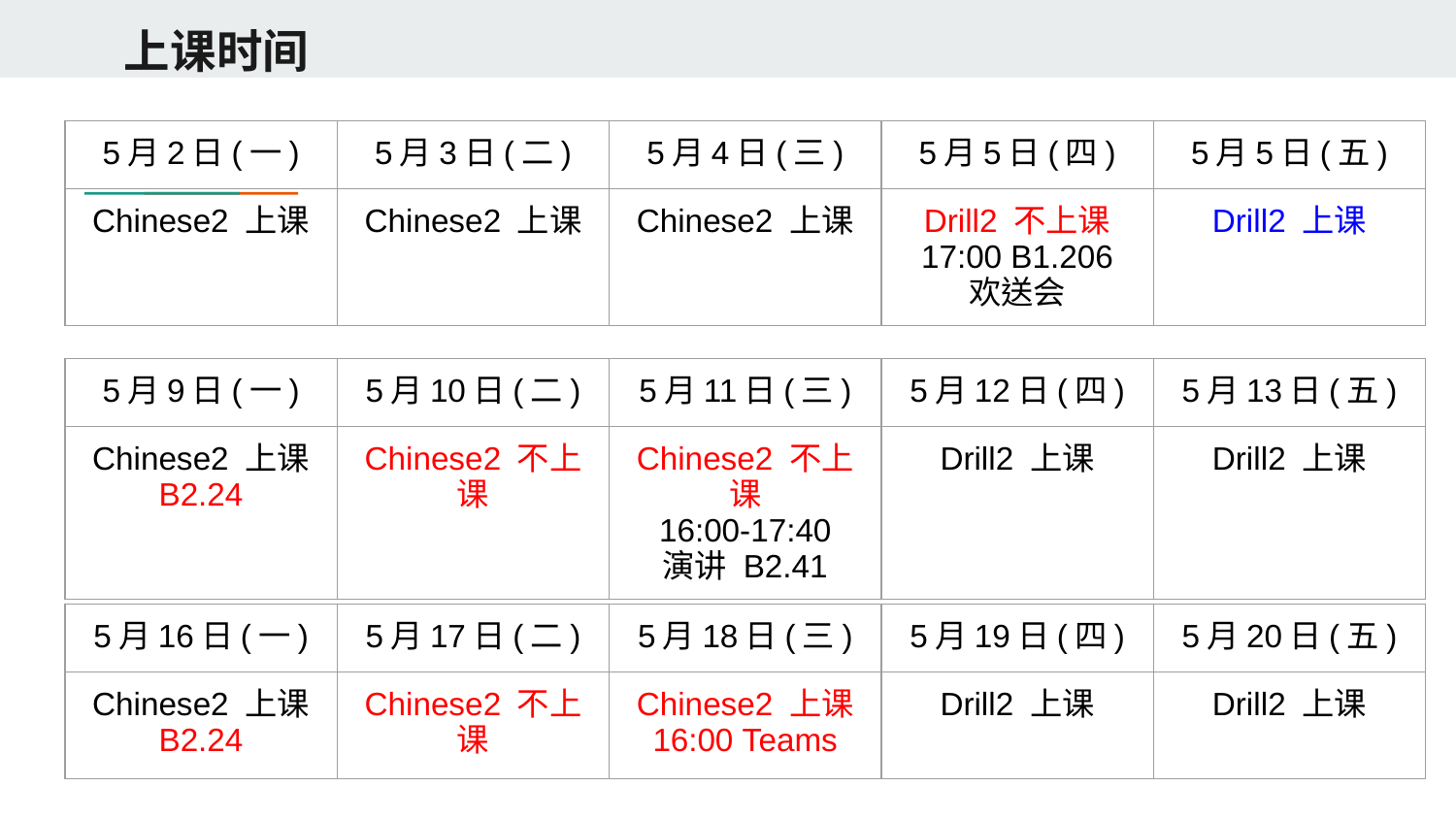

# 上课时间
| 5月2日(一) | 5月3日(二) | 5月4日(三) | 5月5日(四) | 5月5日(五) |
| --- | --- | --- | --- | --- |
| Chinese2 上课 | Chinese2 上课 | Chinese2 上课 | Drill2 不上课 17:00 B1.206 欢送会 | Drill2 上课 |

| 5月9日(一) | 5月10日(二) | 5月11日(三) | 5月12日(四) | 5月13日(五) |
| --- | --- | --- | --- | --- |
| Chinese2 上课 B2.24 | Chinese2 不上课 | Chinese2 不上课 16:00-17:40 演讲 B2.41 | Drill2 上课 | Drill2 上课 |
| 5月16日(一) | 5月17日(二) | 5月18日(三) | 5月19日(四) | 5月20日(五) |
| --- | --- | --- | --- | --- |
| Chinese2 上课 B2.24 | Chinese2 不上课 | Chinese2 上课 16:00 Teams | Drill2 上课 | Drill2 上课 |